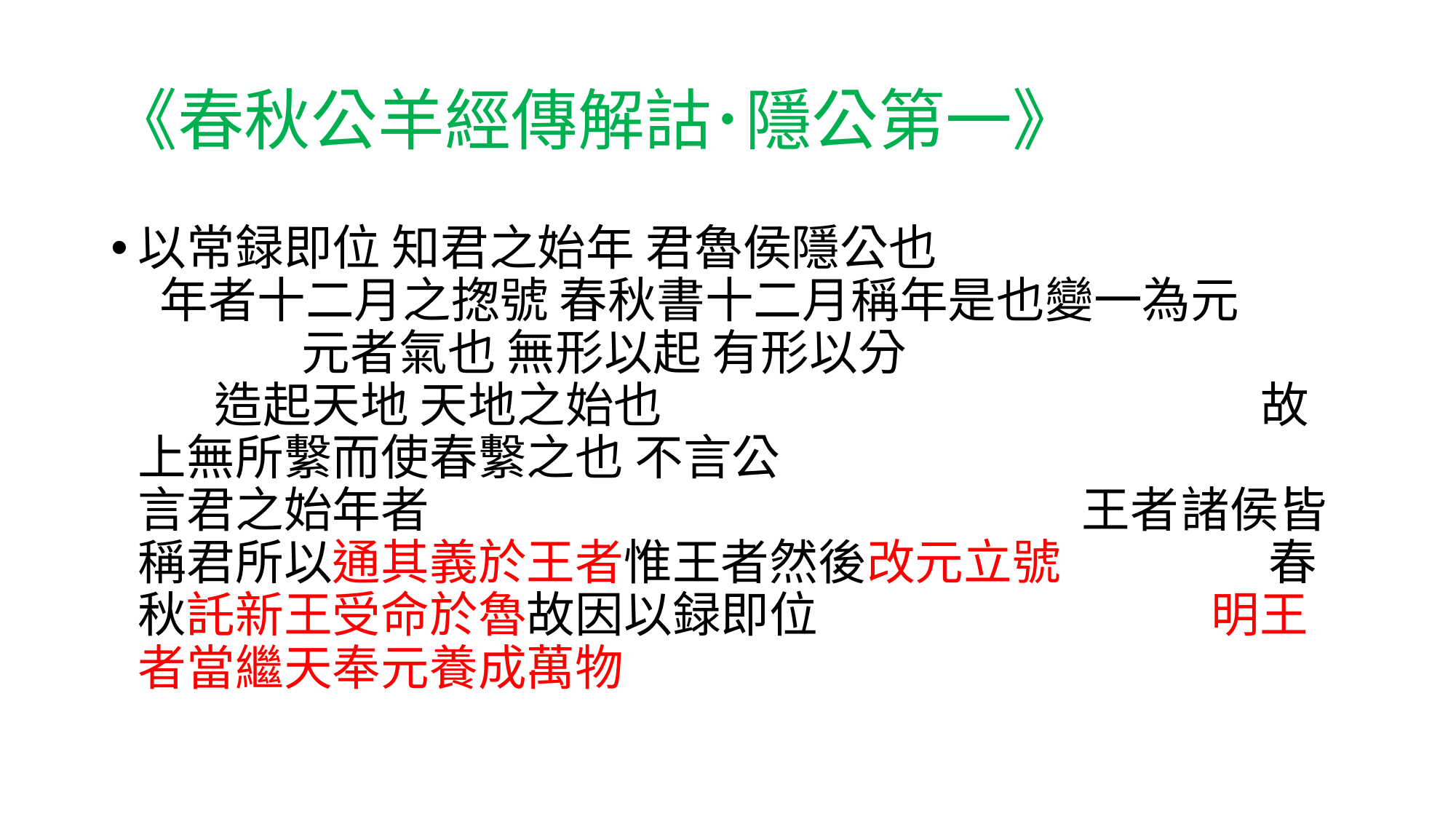

# 《春秋公羊經傳解詁･隱公第一》
以常録即位 知君之始年 君魯侯隱公也                                        年者十二月之揔號 春秋書十二月稱年是也變一為元                         元者氣也 無形以起 有形以分                                                造起天地 天地之始也                                                       故上無所繫而使春繫之也 不言公                                                 言君之始年者                                                            王者諸侯皆稱君所以通其義於王者惟王者然後改元立號                   春秋託新王受命於魯故因以録即位                                    明王者當繼天奉元養成萬物